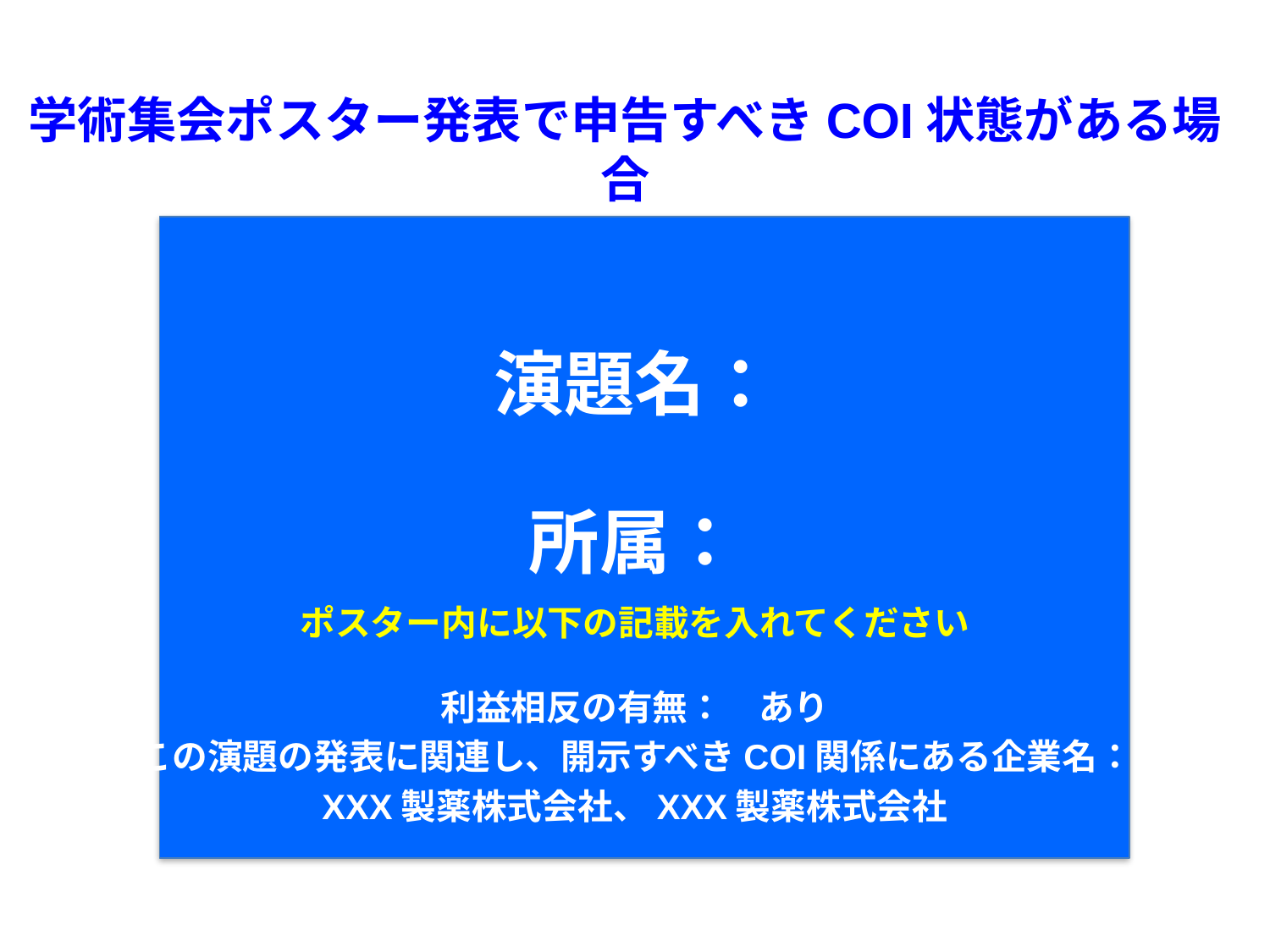

学術集会ポスター発表で申告すべきCOI状態がある場合

演題名：

所属：
ポスター内に以下の記載を入れてください

利益相反の有無：　あり
この演題の発表に関連し、開示すべきCOI関係にある企業名：
XXX製薬株式会社、XXX製薬株式会社